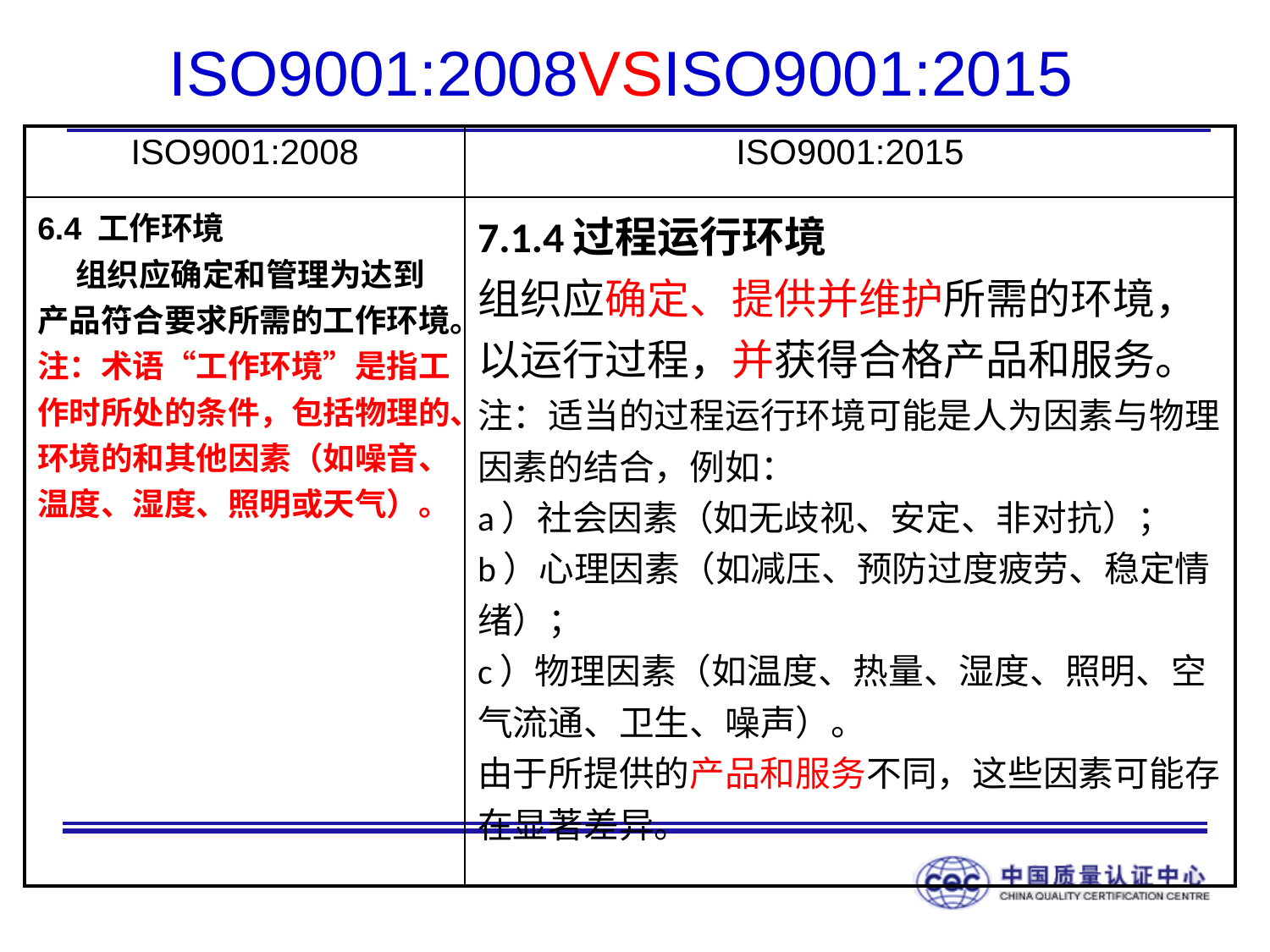

# ISO9001:2008VSISO9001:2015
| ISO9001:2008 | ISO9001:2015 |
| --- | --- |
| 6.4 工作环境 组织应确定和管理为达到产品符合要求所需的工作环境。 注：术语“工作环境”是指工作时所处的条件，包括物理的、环境的和其他因素（如噪音、温度、湿度、照明或天气）。 | 7.1.4过程运行环境 组织应确定、提供并维护所需的环境，以运行过程，并获得合格产品和服务。 注：适当的过程运行环境可能是人为因素与物理因素的结合，例如： a）社会因素（如无歧视、安定、非对抗）； b）心理因素（如减压、预防过度疲劳、稳定情绪）； c）物理因素（如温度、热量、湿度、照明、空气流通、卫生、噪声）。 由于所提供的产品和服务不同，这些因素可能存在显著差异。 |